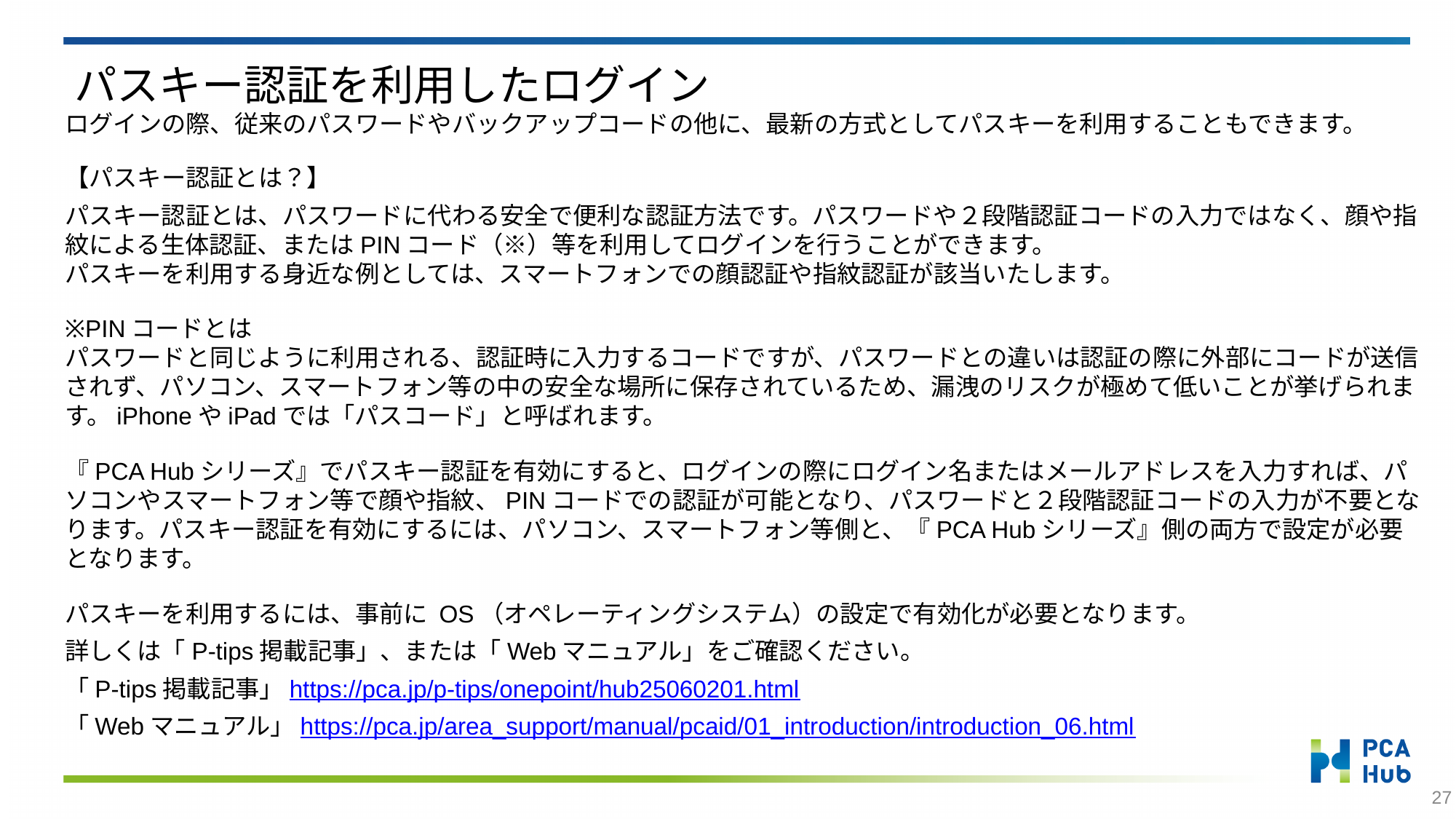

# パスキー認証を利用したログイン
ログインの際、従来のパスワードやバックアップコードの他に、最新の方式としてパスキーを利用することもできます。
【パスキー認証とは？】
パスキー認証とは、パスワードに代わる安全で便利な認証方法です。パスワードや２段階認証コードの入力ではなく、顔や指紋による生体認証、またはPINコード（※）等を利用してログインを行うことができます。 
パスキーを利用する身近な例としては、スマートフォンでの顔認証や指紋認証が該当いたします。

※PINコードとは
パスワードと同じように利用される、認証時に入力するコードですが、パスワードとの違いは認証の際に外部にコードが送信されず、パソコン、スマートフォン等の中の安全な場所に保存されているため、漏洩のリスクが極めて低いことが挙げられます。iPhoneやiPadでは「パスコード」と呼ばれます。

『PCA Hubシリーズ』でパスキー認証を有効にすると、ログインの際にログイン名またはメールアドレスを入力すれば、パソコンやスマートフォン等で顔や指紋、PINコードでの認証が可能となり、パスワードと２段階認証コードの入力が不要となります。パスキー認証を有効にするには、パソコン、スマートフォン等側と、『PCA Hubシリーズ』側の両方で設定が必要となります。

パスキーを利用するには、事前に OS（オペレーティングシステム）の設定で有効化が必要となります。
詳しくは「P-tips掲載記事」、または「Webマニュアル」をご確認ください。
「P-tips掲載記事」https://pca.jp/p-tips/onepoint/hub25060201.html
「Webマニュアル」https://pca.jp/area_support/manual/pcaid/01_introduction/introduction_06.html
27